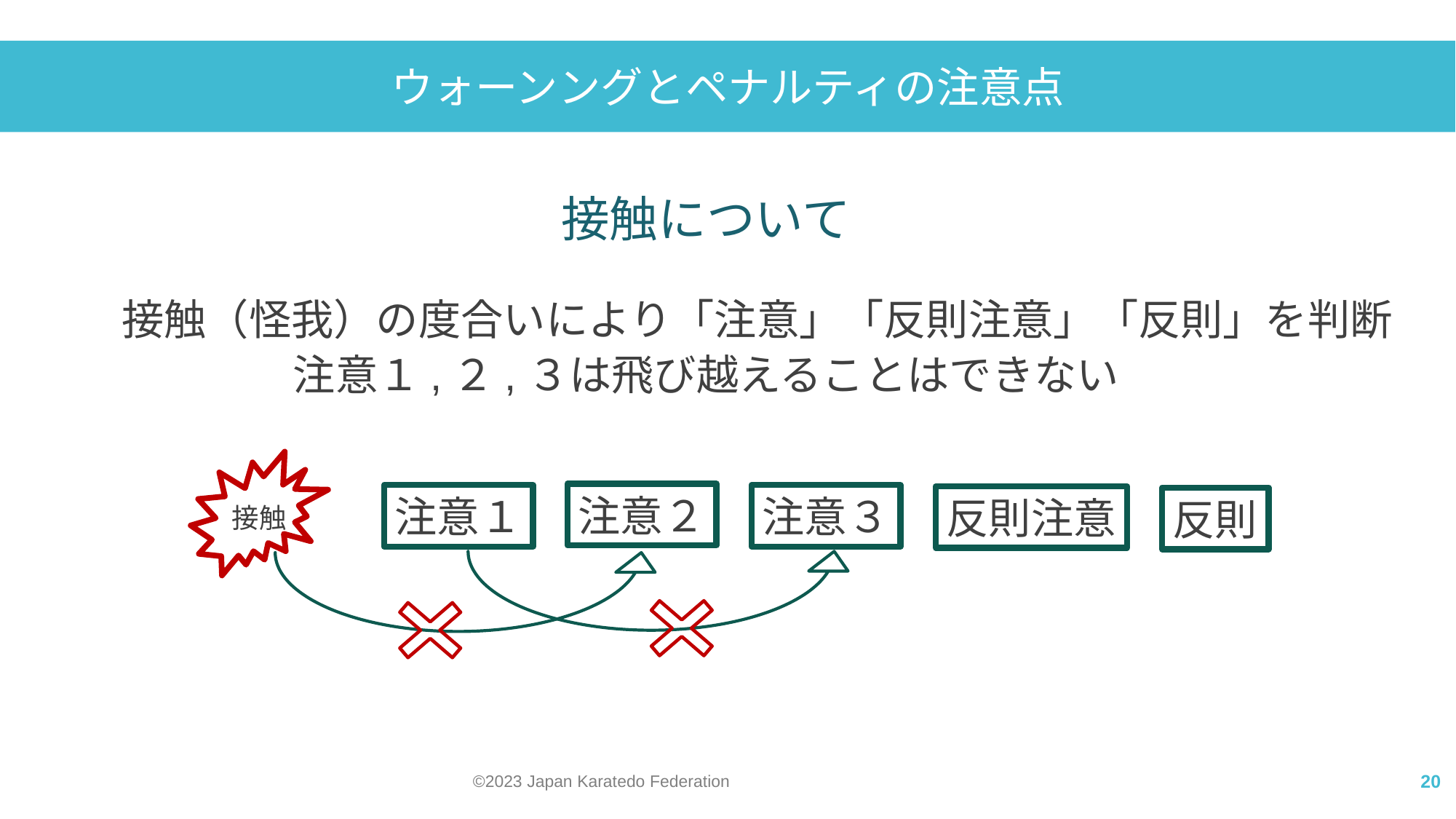

ウォーンングとペナルティの注意点
接触について
コンタクト
接触（怪我）の度合いにより「注意」「反則注意」「反則」を判断
注意１,２,３は飛び越えることはできない

注意２
注意１
注意３
反則注意
反則
接触

©️2023 Japan Karatedo Federation
20